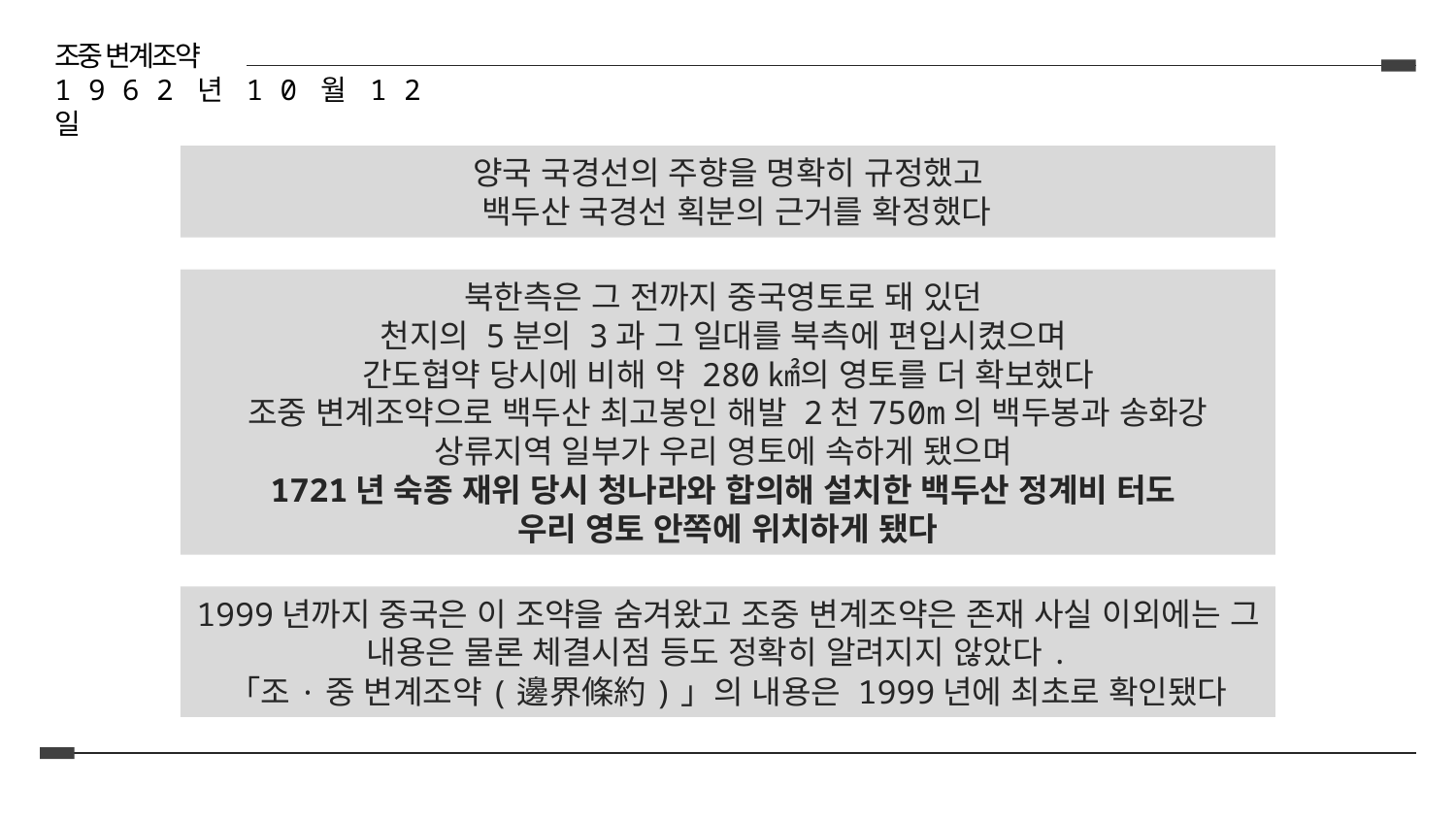

조중 변계조약
1 9 6 2 년  1 0 월  1 2 일

양국 국경선의 주향을 명확히 규정했고
 백두산 국경선 획분의 근거를 확정했다
북한측은 그 전까지 중국영토로 돼 있던
천지의 5분의 3과 그 일대를 북측에 편입시켰으며
간도협약 당시에 비해 약 280㎢의 영토를 더 확보했다
조중 변계조약으로 백두산 최고봉인 해발 2천750m의 백두봉과 송화강 상류지역 일부가 우리 영토에 속하게 됐으며
1721년 숙종 재위 당시 청나라와 합의해 설치한 백두산 정계비 터도
우리 영토 안쪽에 위치하게 됐다
1999년까지 중국은 이 조약을 숨겨왔고 조중 변계조약은 존재 사실 이외에는 그 내용은 물론 체결시점 등도 정확히 알려지지 않았다.
「조·중 변계조약(邊界條約)」의 내용은 1999년에 최초로 확인됐다